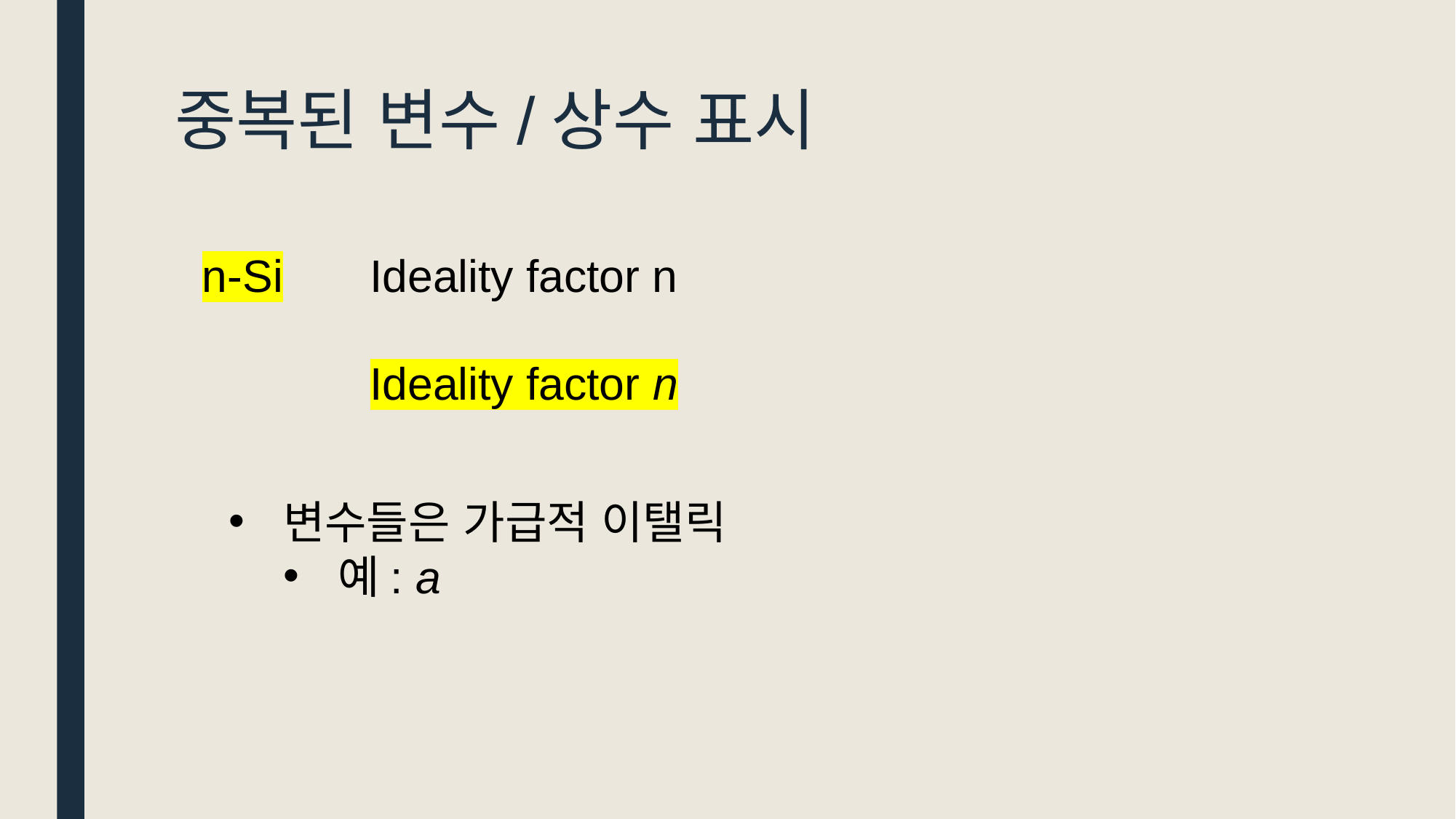

# 중복된 변수/상수 표시
Ideality factor n
n-Si
Ideality factor n
변수들은 가급적 이탤릭
예: a